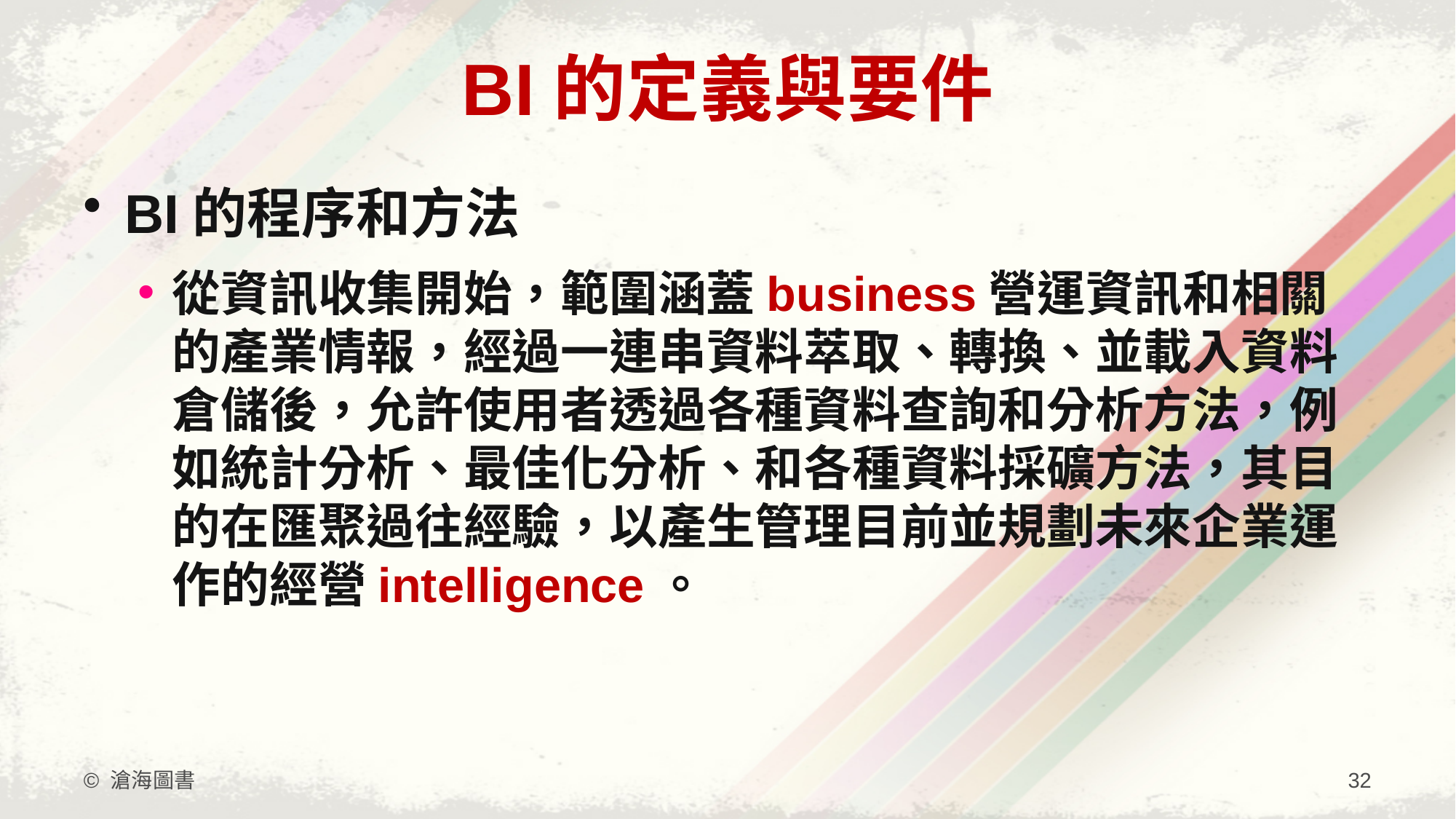

# BI的定義與要件
BI的程序和方法
從資訊收集開始，範圍涵蓋business營運資訊和相關的產業情報，經過一連串資料萃取、轉換、並載入資料倉儲後，允許使用者透過各種資料查詢和分析方法，例如統計分析、最佳化分析、和各種資料採礦方法，其目的在匯聚過往經驗，以產生管理目前並規劃未來企業運作的經營intelligence。

© 滄海圖書
32